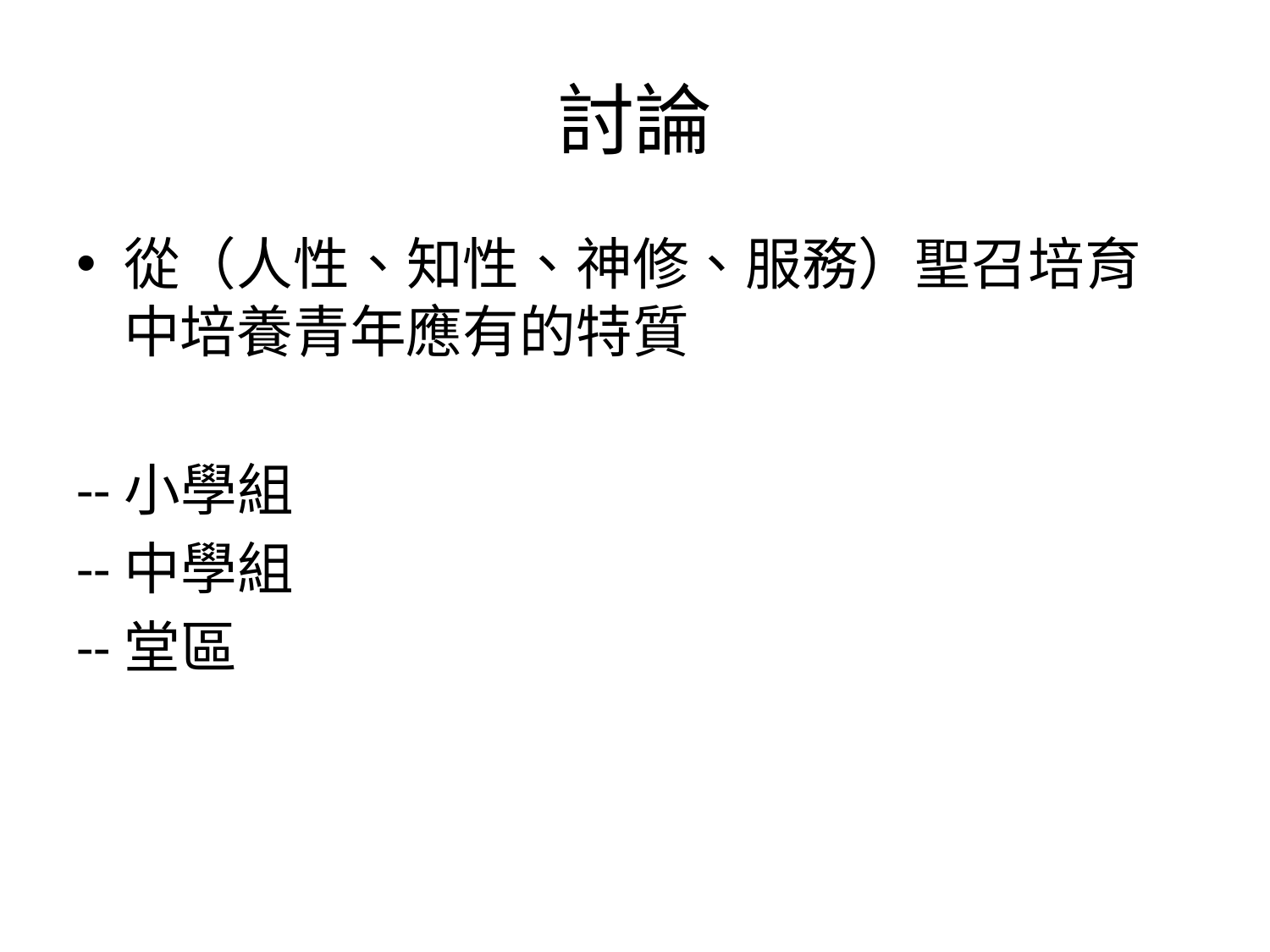

# 討論
從（人性、知性、神修、服務）聖召培育中培養青年應有的特質

--小學組
--中學組
--堂區